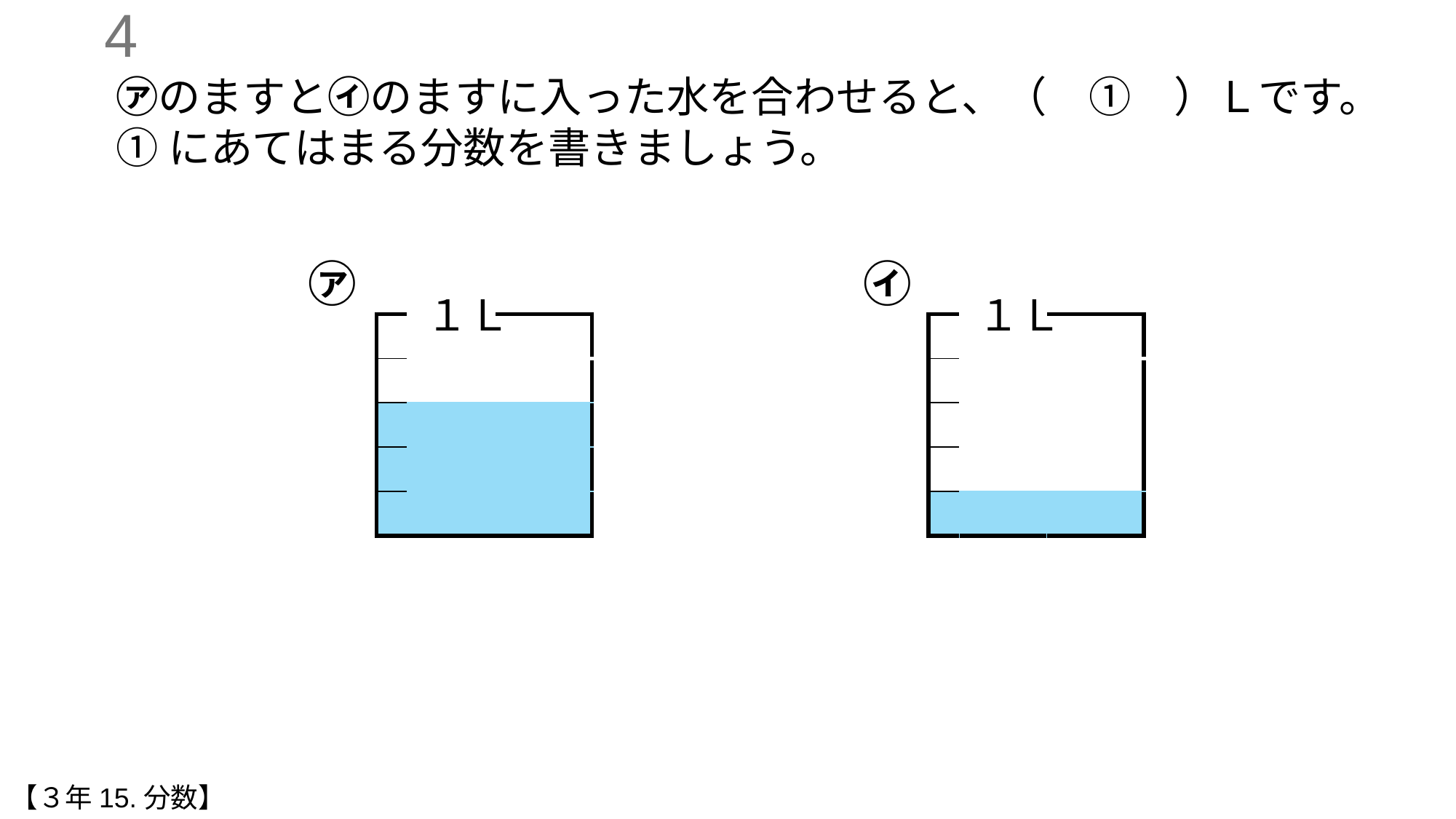

4
㋐のますと㋑のますに入った水を合わせると、（　①　）Ｌです。
①にあてはまる分数を書きましょう。
㋐
㋑
１Ｌ
１Ｌ
|  |  |  |
| --- | --- | --- |
|  |  |  |
|  |  |  |
|  |  |  |
|  |  |  |
|  |  |  |
| --- | --- | --- |
|  |  |  |
|  |  |  |
|  |  |  |
|  |  |  |
【３年15.分数】